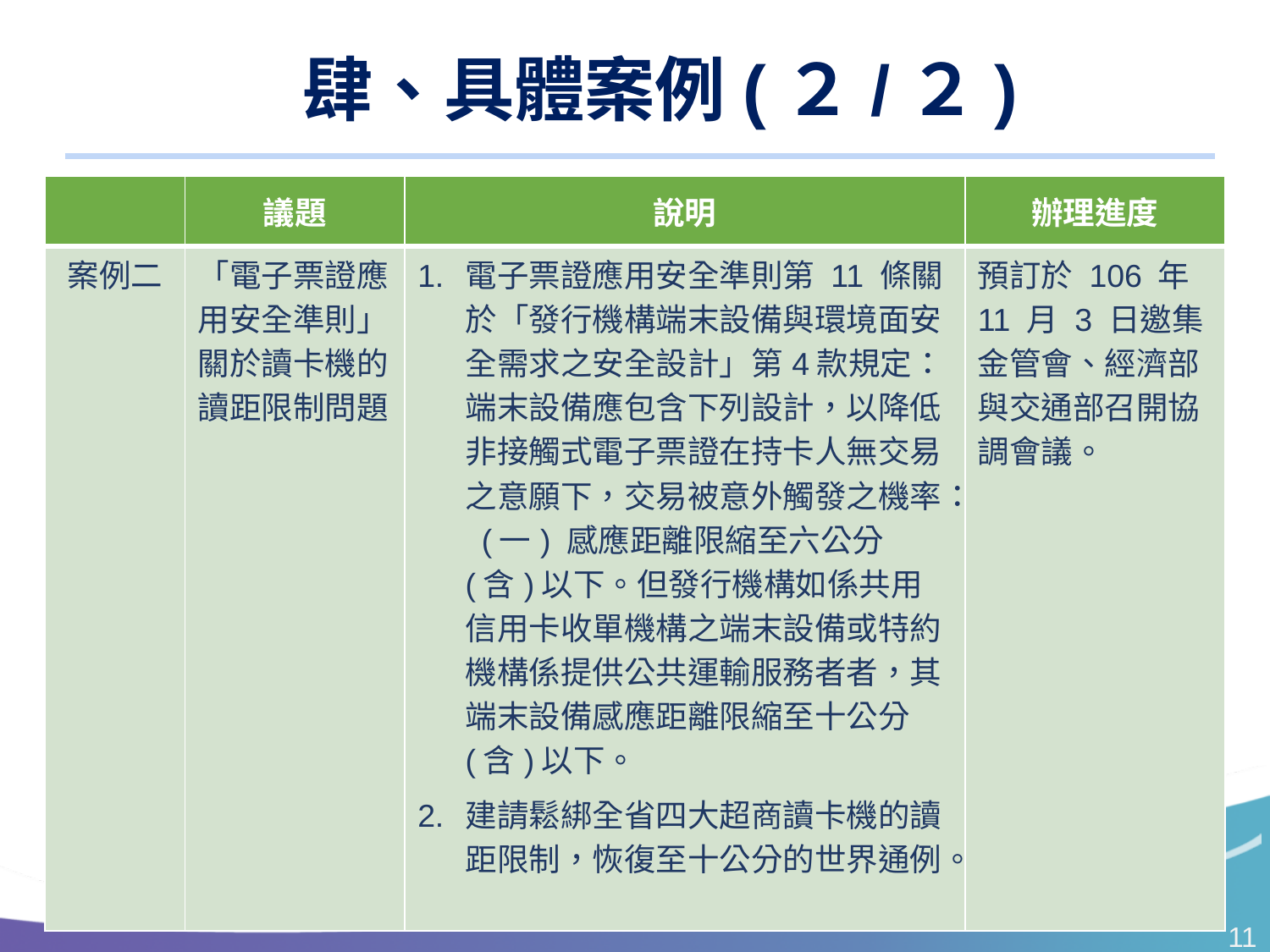

# 肆、具體案例(２/２)
|  | 議題 | 說明 | 辦理進度 |
| --- | --- | --- | --- |
| 案例二 | 「電子票證應用安全準則」關於讀卡機的讀距限制問題 | 電子票證應用安全準則第 11 條關於「發行機構端末設備與環境面安全需求之安全設計」第4款規定：端末設備應包含下列設計，以降低非接觸式電子票證在持卡人無交易之意願下，交易被意外觸發之機率： (一) 感應距離限縮至六公分(含)以下。但發行機構如係共用信用卡收單機構之端末設備或特約機構係提供公共運輸服務者者，其端末設備感應距離限縮至十公分(含)以下。 建請鬆綁全省四大超商讀卡機的讀距限制，恢復至十公分的世界通例。 | 預訂於 106 年 11 月 3 日邀集金管會、經濟部與交通部召開協調會議。 |